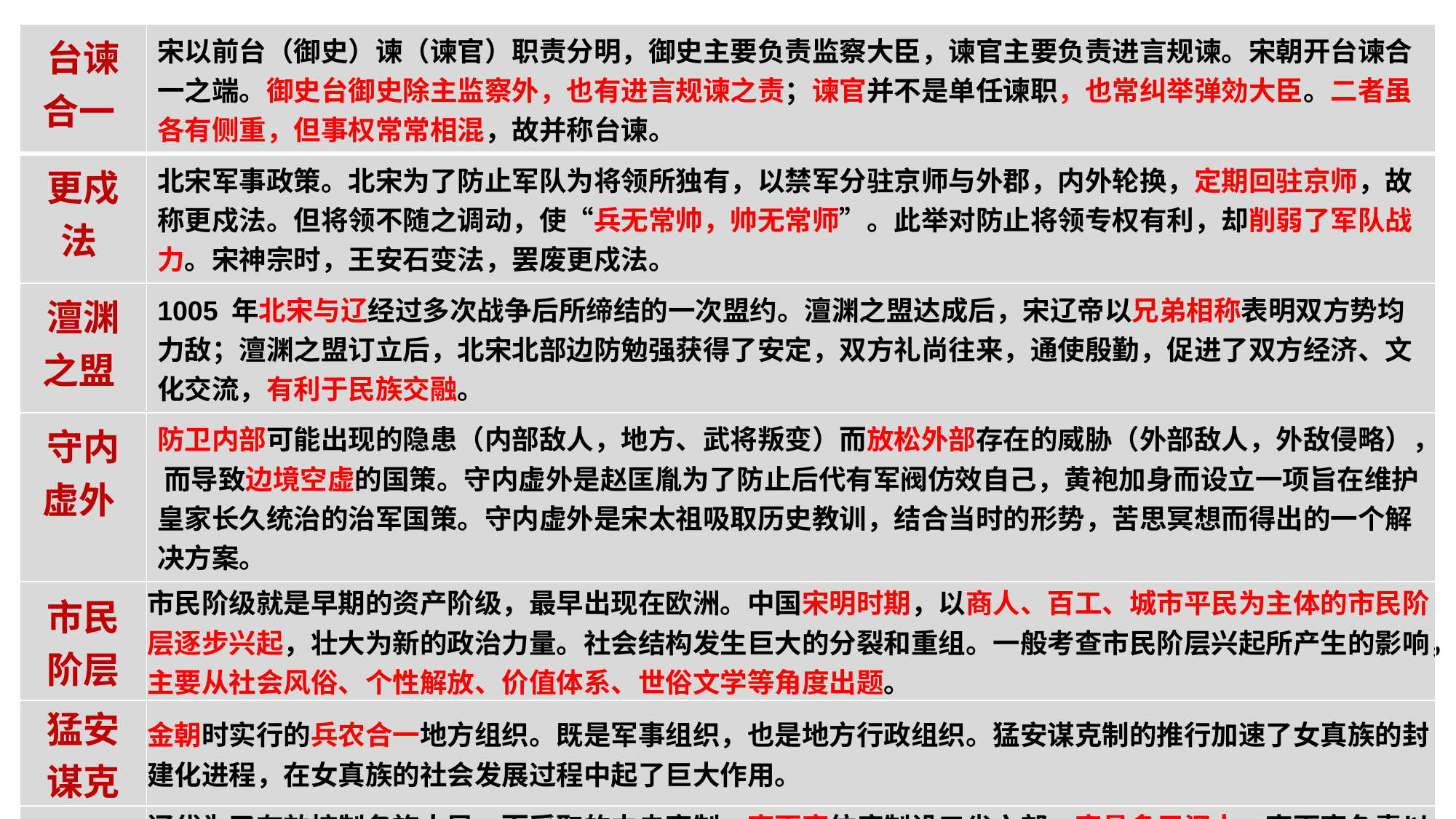

| 台谏合一 | 宋以前台（御史）谏（谏官）职责分明，御史主要负责监察大臣，谏官主要负责进言规谏。宋朝开台谏合一之端。御史台御史除主监察外，也有进言规谏之责；谏官并不是单任谏职，也常纠举弹効大臣。二者虽各有侧重，但事权常常相混，故并称台谏。 |
| --- | --- |
| 更戍法 | 北宋军事政策。北宋为了防止军队为将领所独有，以禁军分驻京师与外郡，内外轮换，定期回驻京师，故称更戍法。但将领不随之调动，使“兵无常帅，帅无常师”。此举对防止将领专权有利，却削弱了军队战力。宋神宗时，王安石变法，罢废更戍法。 |
| 澶渊之盟 | 1005 年北宋与辽经过多次战争后所缔结的一次盟约。澶渊之盟达成后，宋辽帝以兄弟相称表明双方势均力敌；澶渊之盟订立后，北宋北部边防勉强获得了安定，双方礼尚往来，通使殷勤，促进了双方经济、文化交流，有利于民族交融。 |
| 守内 虚外 | 防卫内部可能出现的隐患（内部敌人，地方、武将叛变）而放松外部存在的威胁（外部敌人，外敌侵略）， 而导致边境空虚的国策。守内虚外是赵匡胤为了防止后代有军阀仿效自己，黄袍加身而设立一项旨在维护皇家长久统治的治军国策。守内虚外是宋太祖吸取历史教训，结合当时的形势，苦思冥想而得出的一个解决方案。 |
| 市民 阶层 | 市民阶级就是早期的资产阶级，最早出现在欧洲。中国宋明时期，以商人、百工、城市平民为主体的市民阶层逐步兴起，壮大为新的政治力量。社会结构发生巨大的分裂和重组。一般考查市民阶层兴起所产生的影响，主要从社会风俗、个性解放、价值体系、世俗文学等角度出题。 |
| 猛安 谋克 | 金朝时实行的兵农合一地方组织。既是军事组织，也是地方行政组织。猛安谋克制的推行加速了女真族的封建化进程，在女真族的社会发展过程中起了巨大作用。 |
| 南北 面官 | 辽代为了有效控制各族人民，而采取的中央官制。南面官仿唐制设三省六部，官员多用汉人。南面官负责以汉人为主的农耕民族事务，因其官署设置在皇帝大帐南而得名。北面官由契丹贵族担任，权力较南面官大。北面官负责契丹等游牧民族事务，因其官署设置在皇帝大帐北而得名。分设南北面官，实际上是对封建文明的肯定和保护，也促进了契丹向封建文明过渡，有利于民族交融。 （因俗而治藩汉分治） |